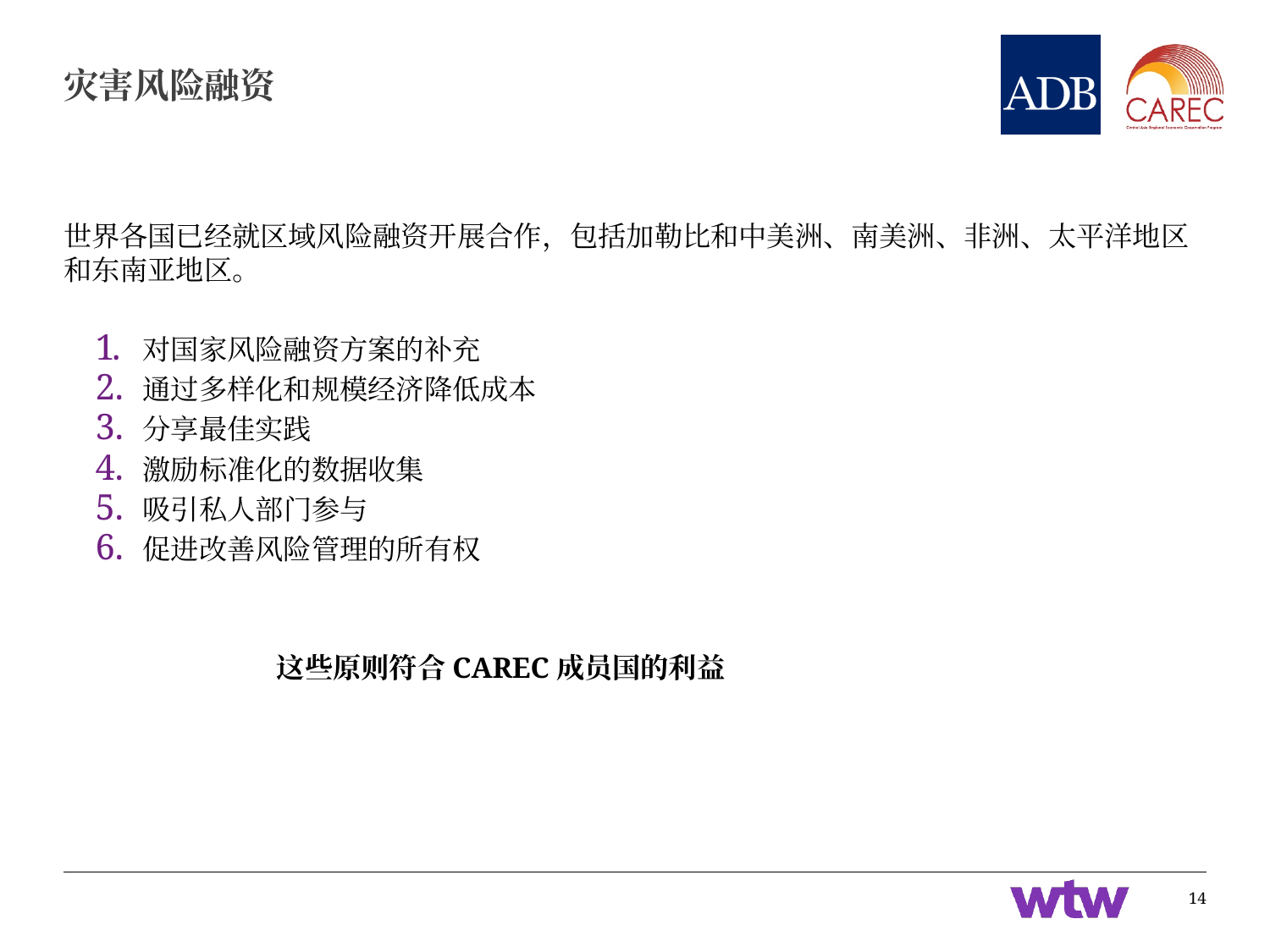

# 灾害风险融资

世界各国已经就区域风险融资开展合作，包括加勒比和中美洲、南美洲、非洲、太平洋地区和东南亚地区。

对国家风险融资方案的补充
通过多样化和规模经济降低成本
分享最佳实践
激励标准化的数据收集
吸引私人部门参与
促进改善风险管理的所有权
这些原则符合CAREC成员国的利益
14